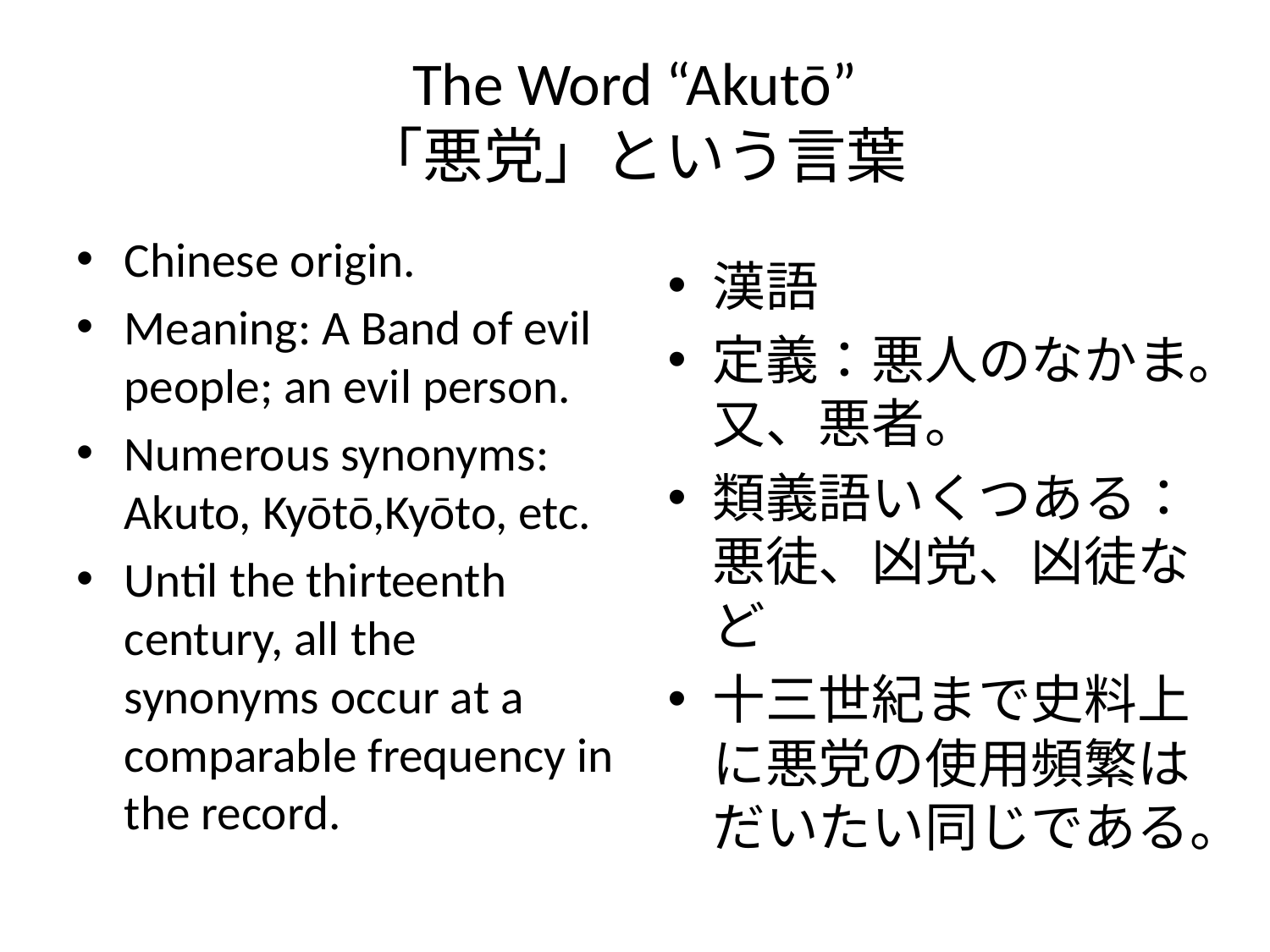

# The Word “Akutō” 「悪党」という言葉
Chinese origin.
Meaning: A Band of evil people; an evil person.
Numerous synonyms: Akuto, Kyōtō,Kyōto, etc.
Until the thirteenth century, all the synonyms occur at a comparable frequency in the record.
漢語
定義：悪人のなかま。又、悪者。
類義語いくつある：悪徒、凶党、凶徒など
十三世紀まで史料上に悪党の使用頻繁はだいたい同じである。